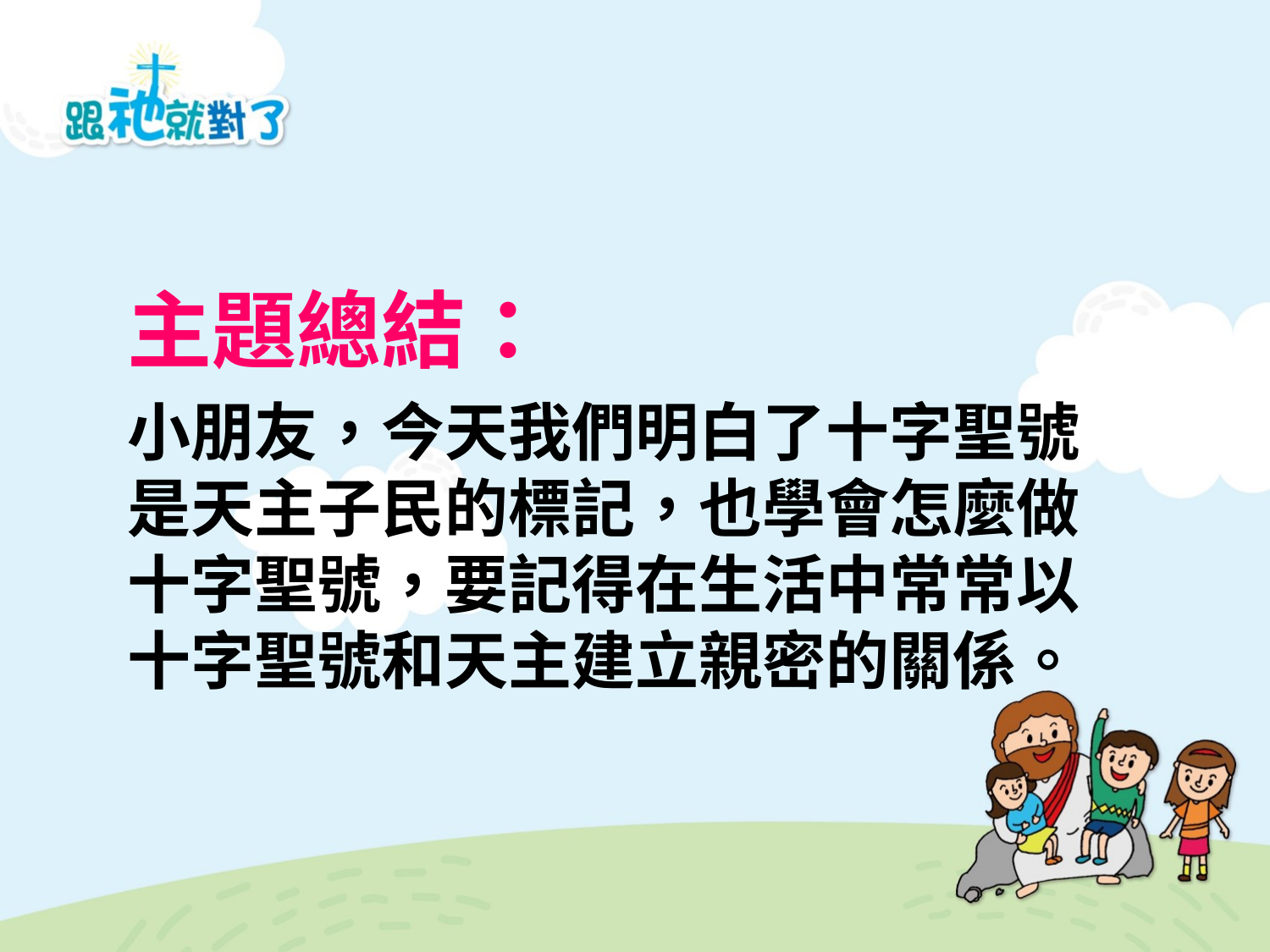

主題總結：
小朋友，今天我們明白了十字聖號是天主子民的標記，也學會怎麼做十字聖號，要記得在生活中常常以十字聖號和天主建立親密的關係。